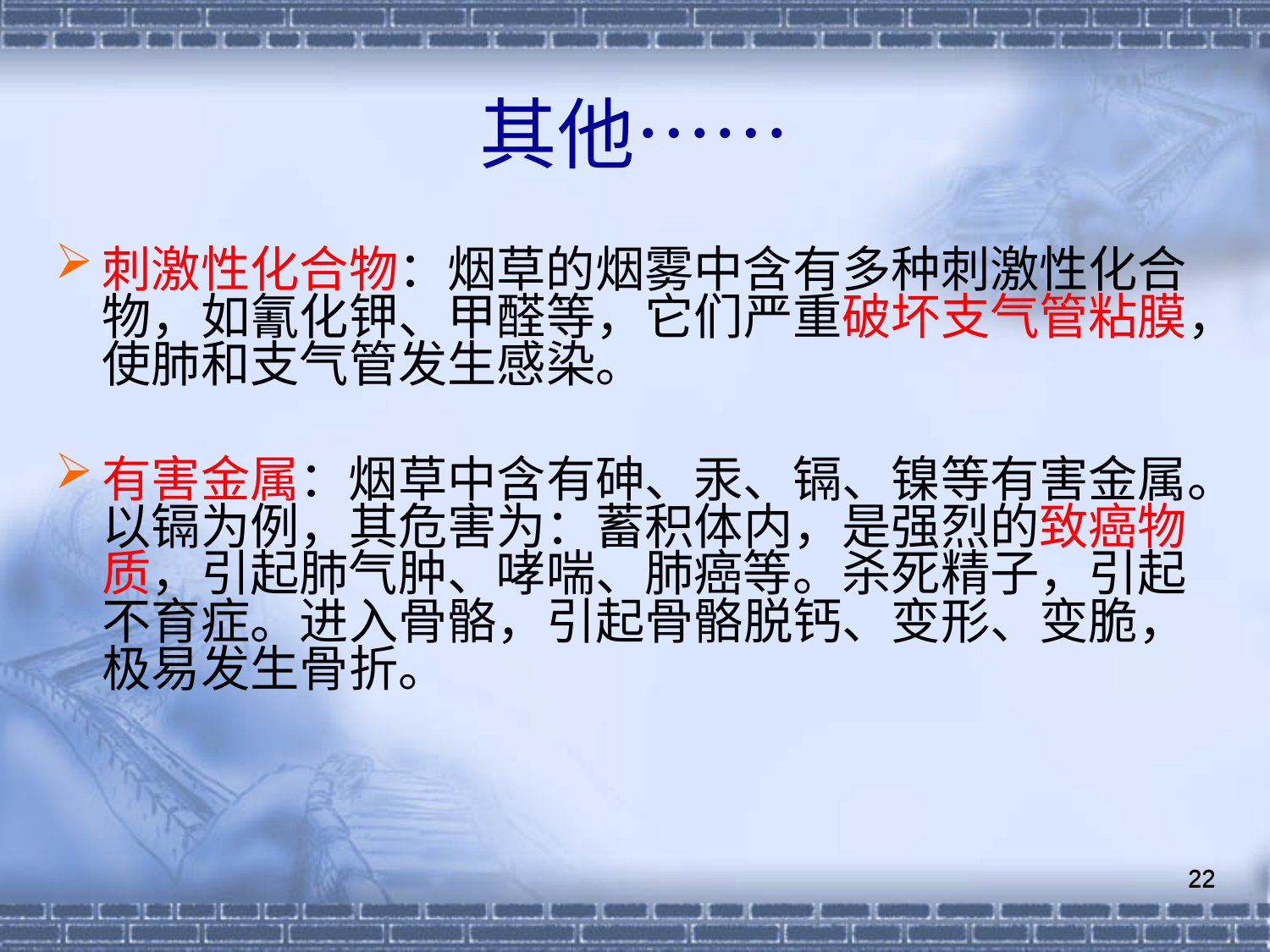

其他……
刺激性化合物：烟草的烟雾中含有多种刺激性化合物，如氰化钾、甲醛等，它们严重破坏支气管粘膜，使肺和支气管发生感染。

有害金属：烟草中含有砷、汞、镉、镍等有害金属。以镉为例，其危害为：蓄积体内，是强烈的致癌物质，引起肺气肿、哮喘、肺癌等。杀死精子，引起不育症。进入骨骼，引起骨骼脱钙、变形、变脆，极易发生骨折。

22
22